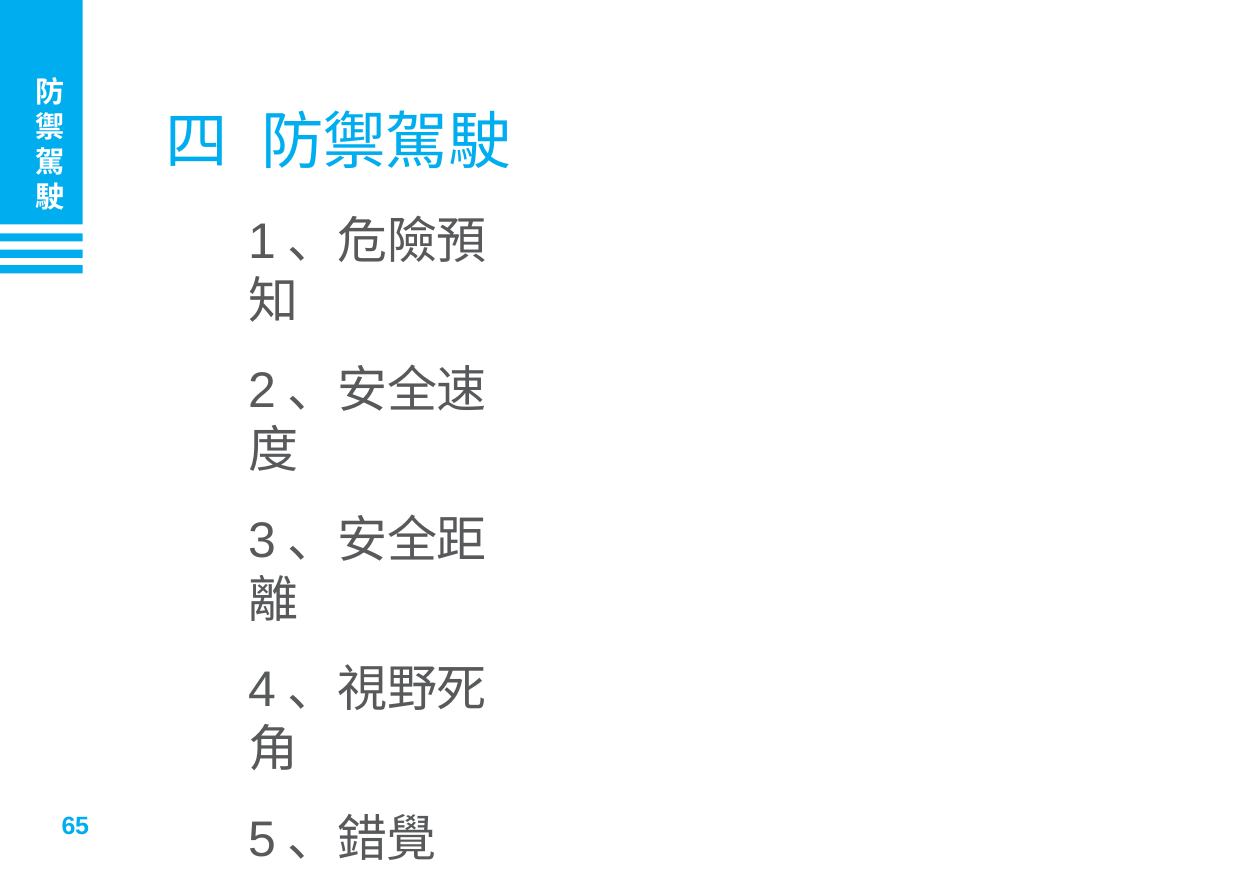

防禦駕駛
# 四	防禦駕駛
1、危險預知
2、安全速度
3、安全距離
4、視野死角
5、錯覺
6、內輪差

65